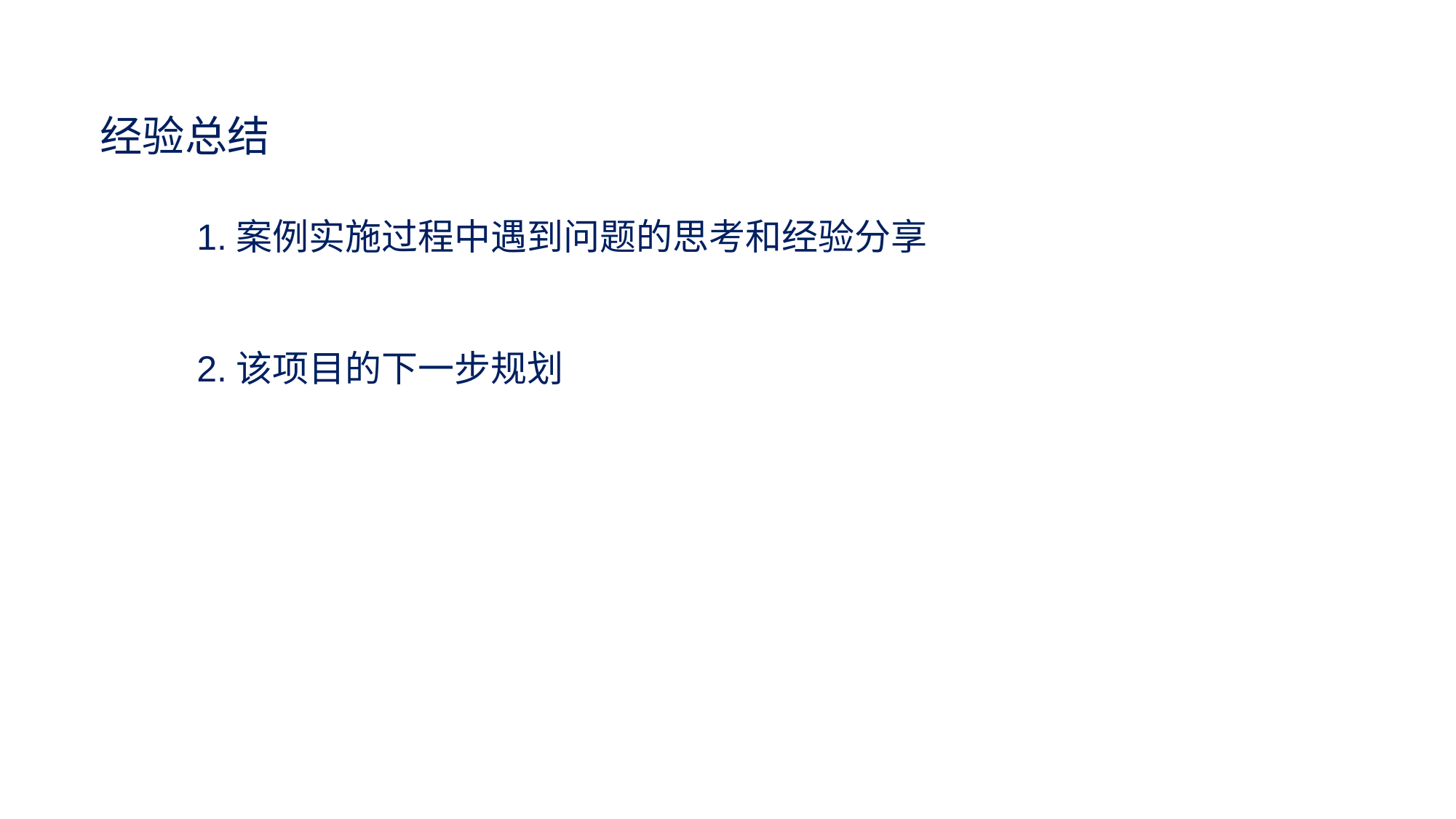

经验总结

1.案例实施过程中遇到问题的思考和经验分享
2.该项目的下一步规划
6